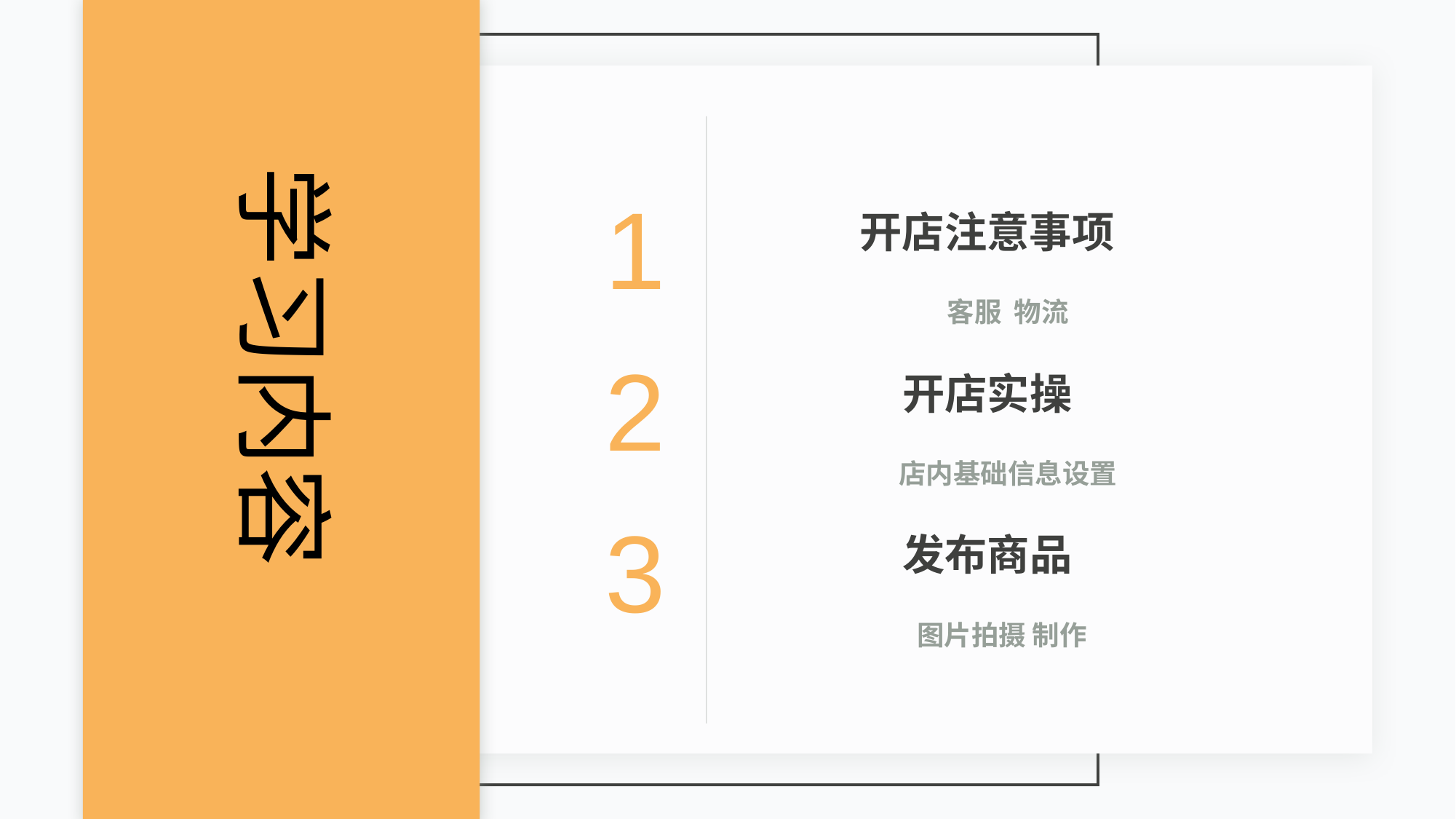

学习内容
1
开店注意事项

  客服  物流
2
开店实操

  店内基础信息设置
3
发布商品

  图片拍摄 制作